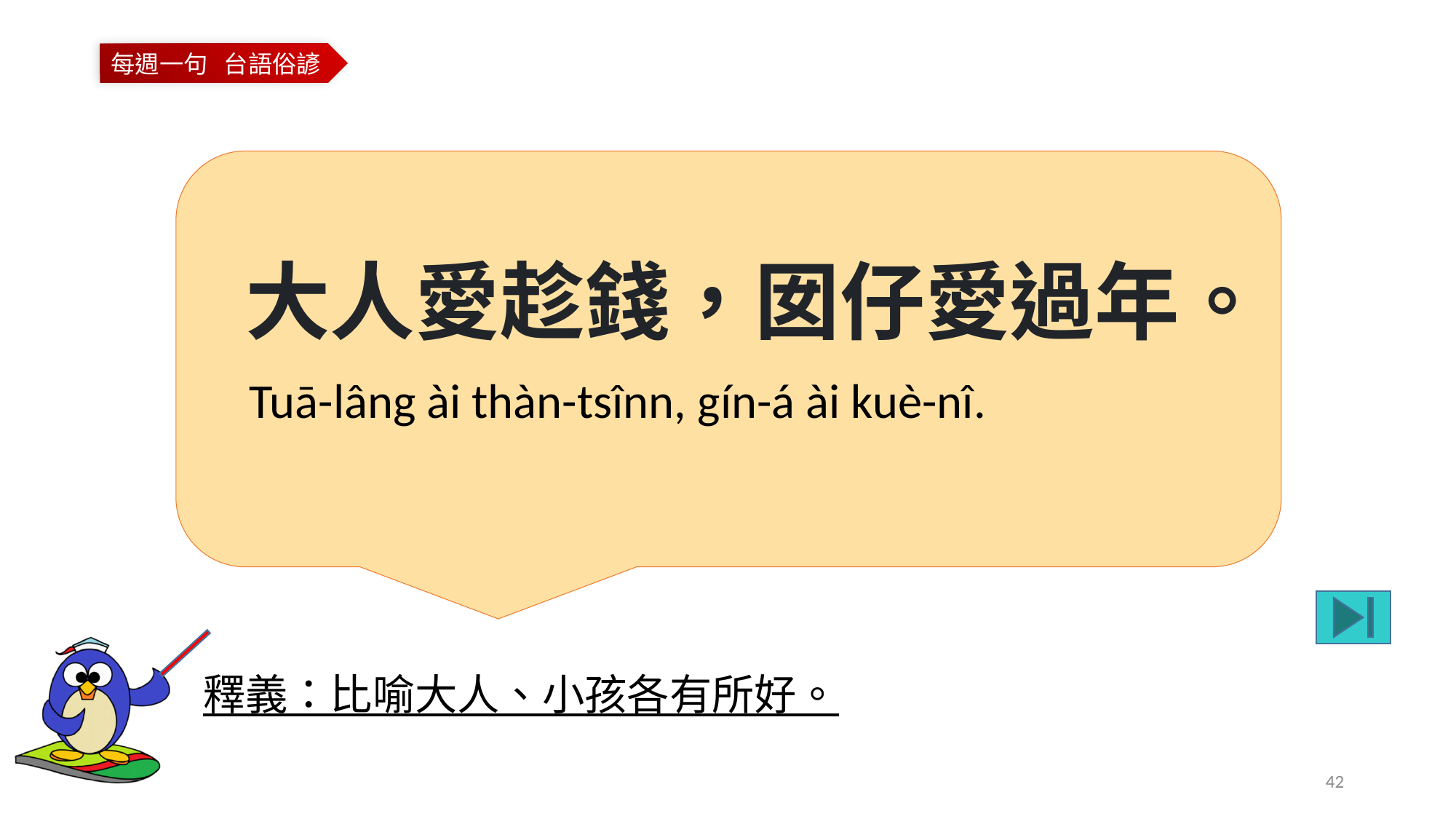

大人愛趁錢，囡仔愛過年。
Tuā-lâng ài thàn-tsînn, gín-á ài kuè-nî.

釋義：比喻大人、小孩各有所好。
42